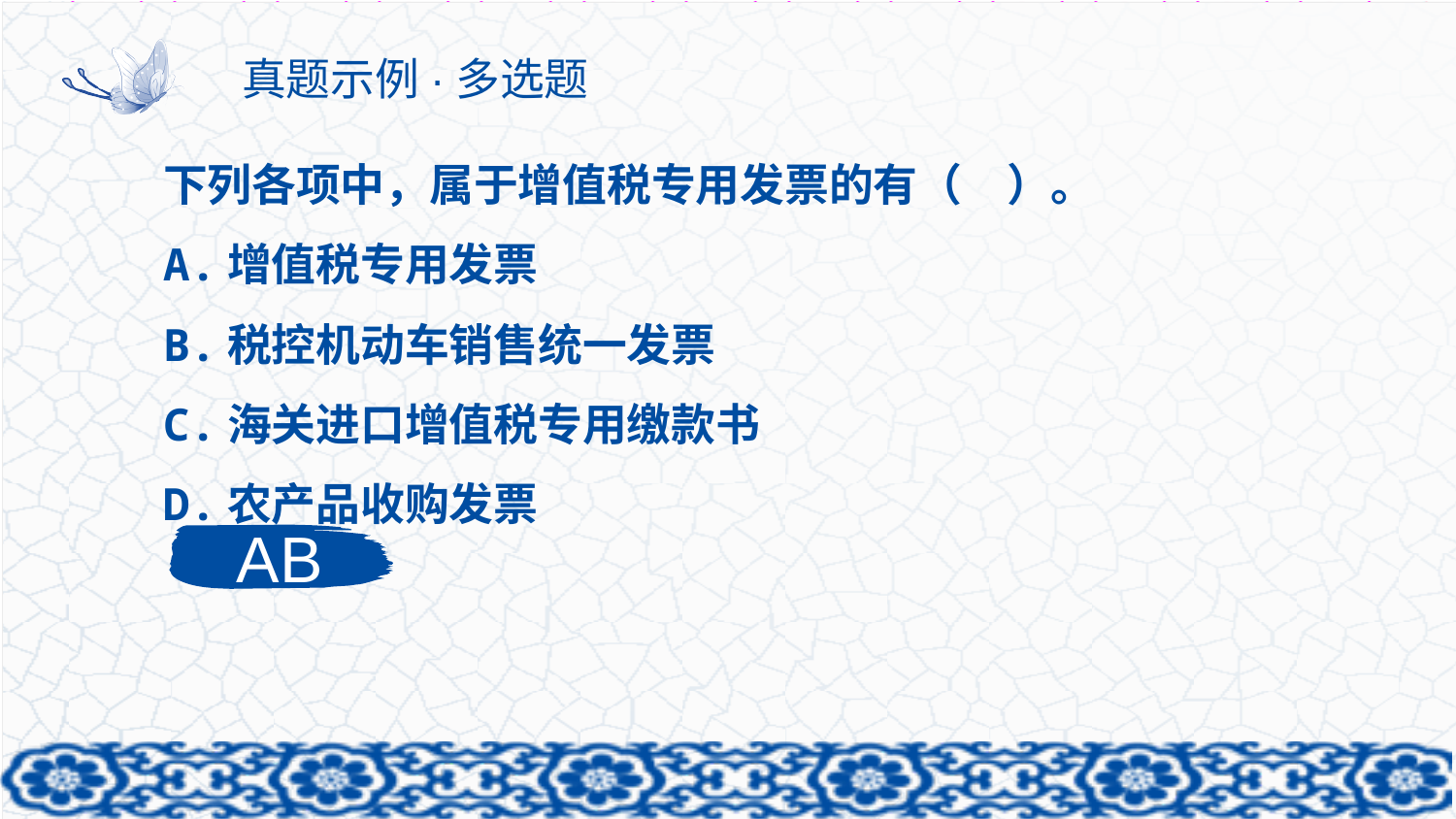

# 真题示例·多选题
下列各项中，属于增值税专用发票的有（　）。
A.增值税专用发票
B.税控机动车销售统一发票
C.海关进口增值税专用缴款书
D.农产品收购发票
AB